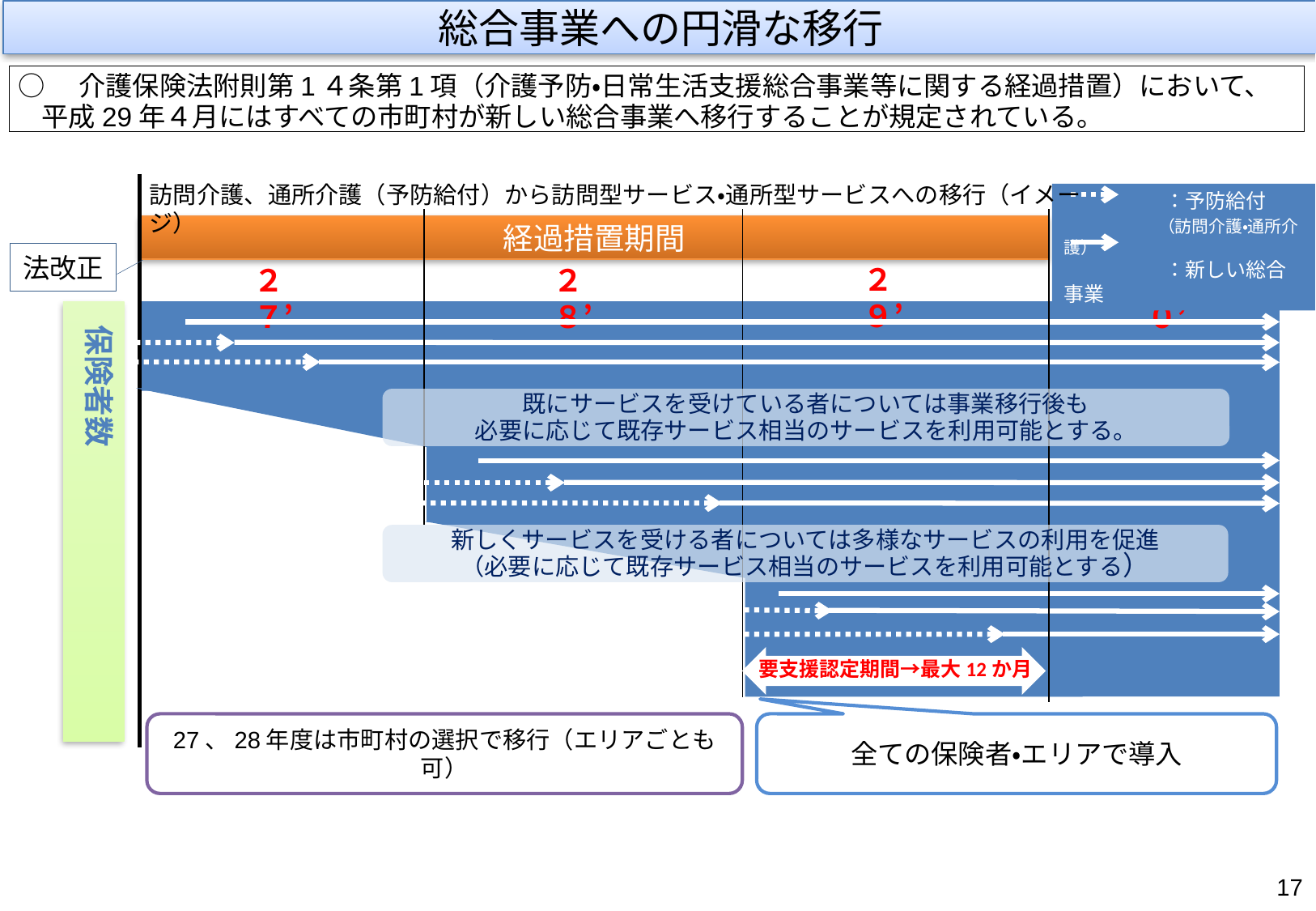

総合事業への円滑な移行
○　介護保険法附則第1４条第1項（介護予防・日常生活支援総合事業等に関する経過措置）において、平成29年４月にはすべての市町村が新しい総合事業へ移行することが規定されている。

訪問介護、通所介護（予防給付）から訪問型サービス・通所型サービスへの移行（イメージ）
　　　　　：予防給付
　　　 　  （訪問介護・通所介護）
　　　　　：新しい総合事業
経過措置期間
法改正
２９’
２７’
２８’
３０’

保険者数

既にサービスを受けている者については事業移行後も
必要に応じて既存サービス相当のサービスを利用可能とする。

新しくサービスを受ける者については多様なサービスの利用を促進
（必要に応じて既存サービス相当のサービスを利用可能とする）

要支援認定期間→最大12か月
27、28年度は市町村の選択で移行（エリアごとも可）
全ての保険者・エリアで導入
17